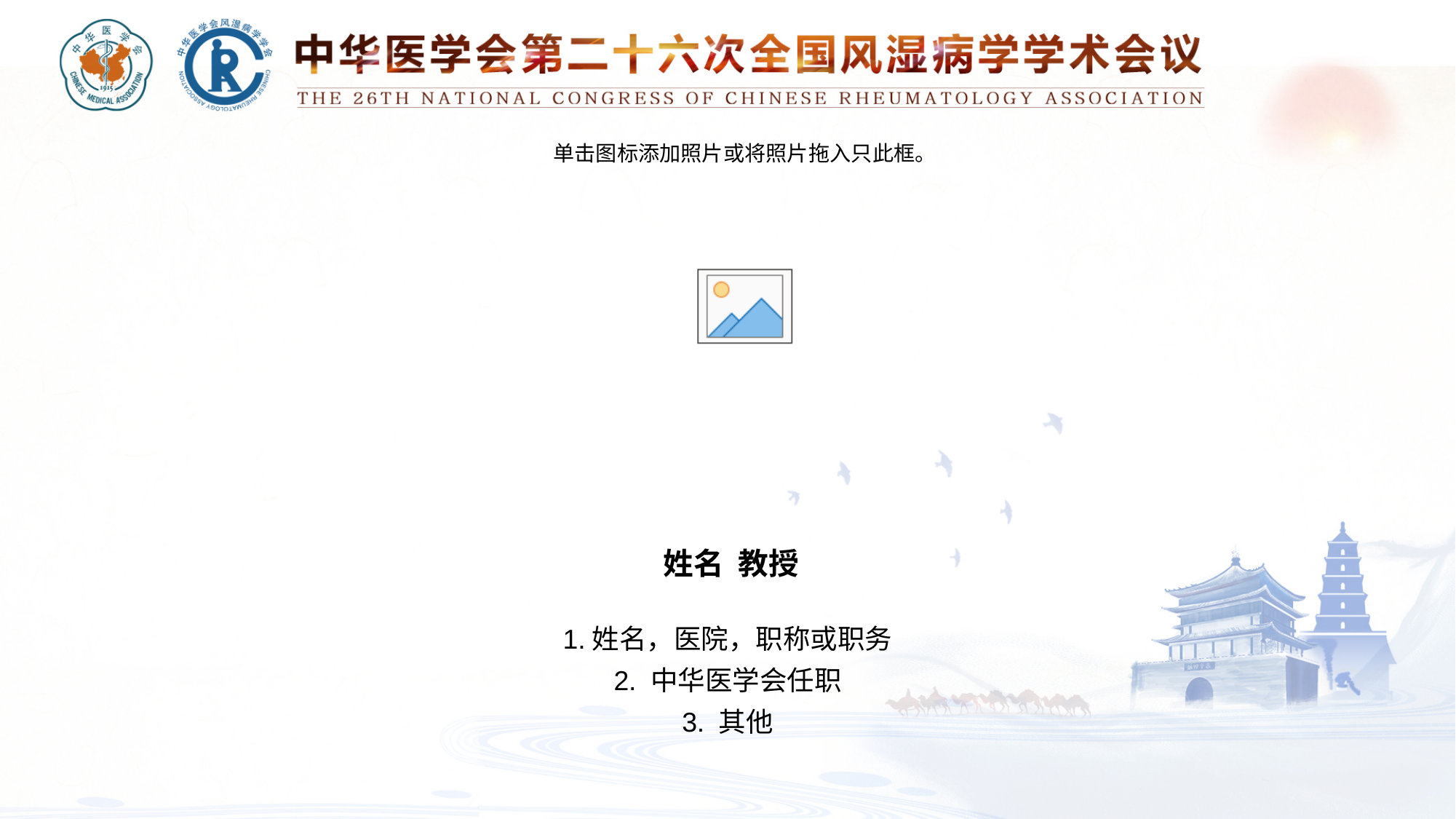

姓名  教授
1.姓名，医院，职称或职务
2. 中华医学会任职
3. 其他